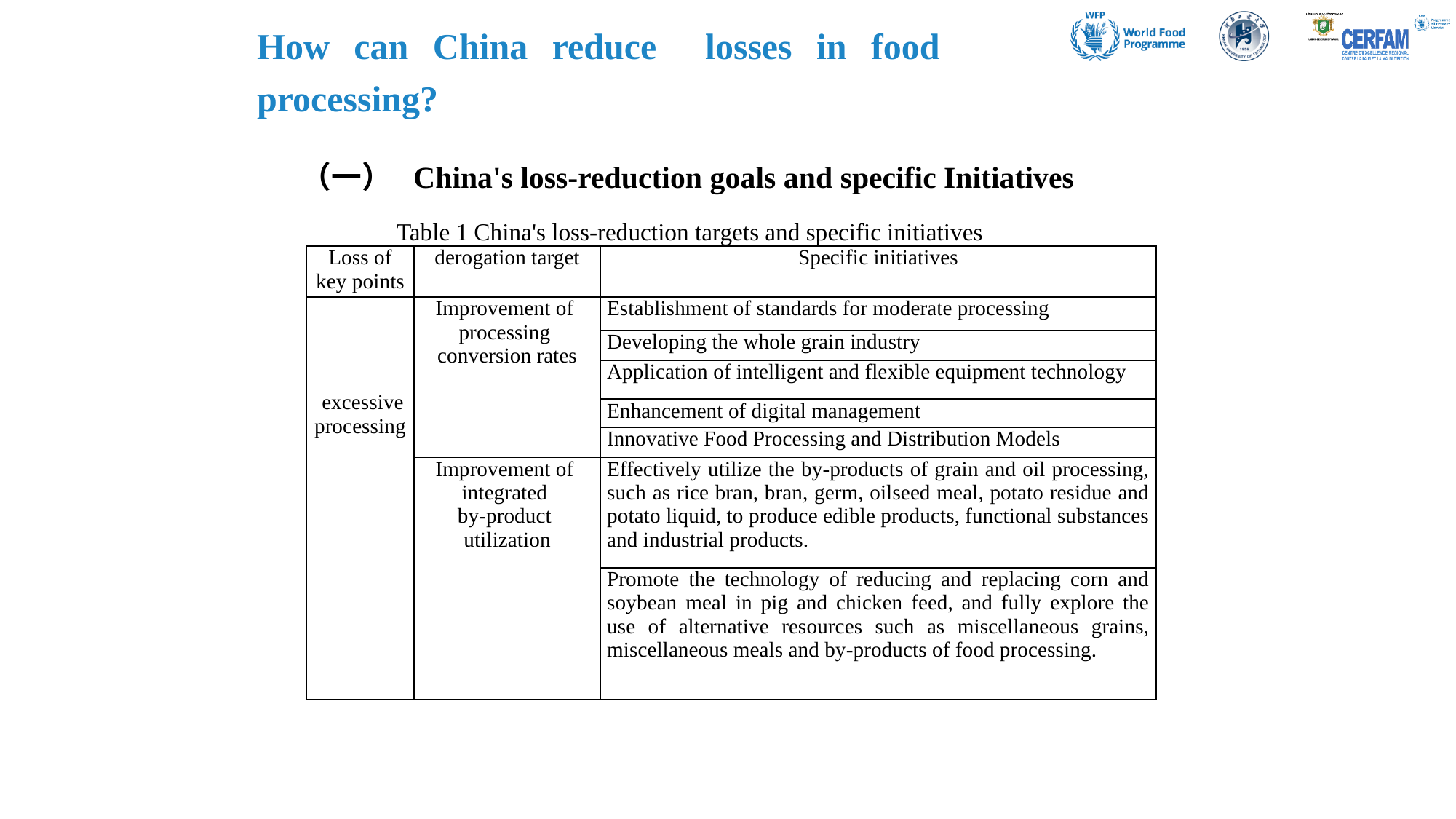

How can China reduce  losses in food processing?
（一）  China's loss-reduction goals and specific Initiatives

Table 1 China's loss-reduction targets and specific initiatives
| Loss of key points | derogation target | Specific initiatives |
| --- | --- | --- |
| excessive processing | Improvement of processing conversion rates | Establishment of standards for moderate processing |
|  |  | Developing the whole grain industry |
|  |  | Application of intelligent and flexible equipment technology |
|  |  | Enhancement of digital management |
|  |  | Innovative Food Processing and Distribution Models |
|  | Improvement of integrated by-product utilization | Effectively utilize the by-products of grain and oil processing, such as rice bran, bran, germ, oilseed meal, potato residue and potato liquid, to produce edible products, functional substances and industrial products. |
|  |  | Promote the technology of reducing and replacing corn and soybean meal in pig and chicken feed, and fully explore the use of alternative resources such as miscellaneous grains, miscellaneous meals and by-products of food processing. |